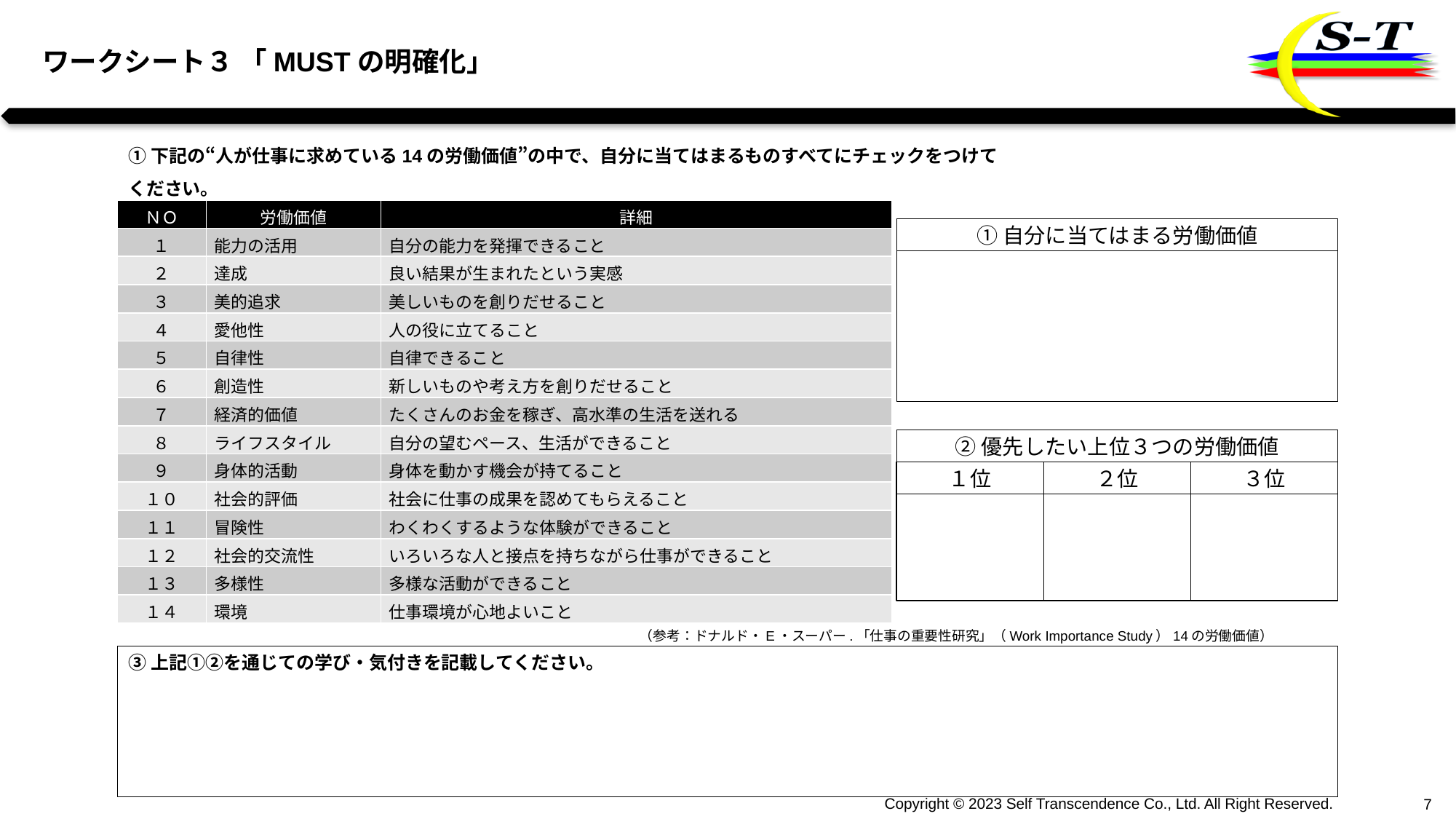

ワークシート３ 「MUSTの明確化」
①下記の“人が仕事に求めている14の労働価値”の中で、自分に当てはまるものすべてにチェックをつけてください。
②チェックをつけた項目の中で上位3つに、優先順位をつけてください。
| ＮＯ | 労働価値 | 詳細 |
| --- | --- | --- |
| １ | 能力の活用 | 自分の能力を発揮できること |
| ２ | 達成 | 良い結果が生まれたという実感 |
| ３ | 美的追求 | 美しいものを創りだせること |
| ４ | 愛他性 | 人の役に立てること |
| ５ | 自律性 | 自律できること |
| ６ | 創造性 | 新しいものや考え方を創りだせること |
| ７ | 経済的価値 | たくさんのお金を稼ぎ、高水準の生活を送れる |
| ８ | ライフスタイル | 自分の望むペース、生活ができること |
| ９ | 身体的活動 | 身体を動かす機会が持てること |
| １０ | 社会的評価 | 社会に仕事の成果を認めてもらえること |
| １１ | 冒険性 | わくわくするような体験ができること |
| １２ | 社会的交流性 | いろいろな人と接点を持ちながら仕事ができること |
| １３ | 多様性 | 多様な活動ができること |
| １４ | 環境 | 仕事環境が心地よいこと |
①自分に当てはまる労働価値

②優先したい上位３つの労働価値
１位
２位
３位

（参考：ドナルド・E・スーパー.「仕事の重要性研究」（Work Importance Study）14の労働価値）
③上記①②を通じての学び・気付きを記載してください。

7
Copyright © 2023 Self Transcendence Co., Ltd. All Right Reserved.